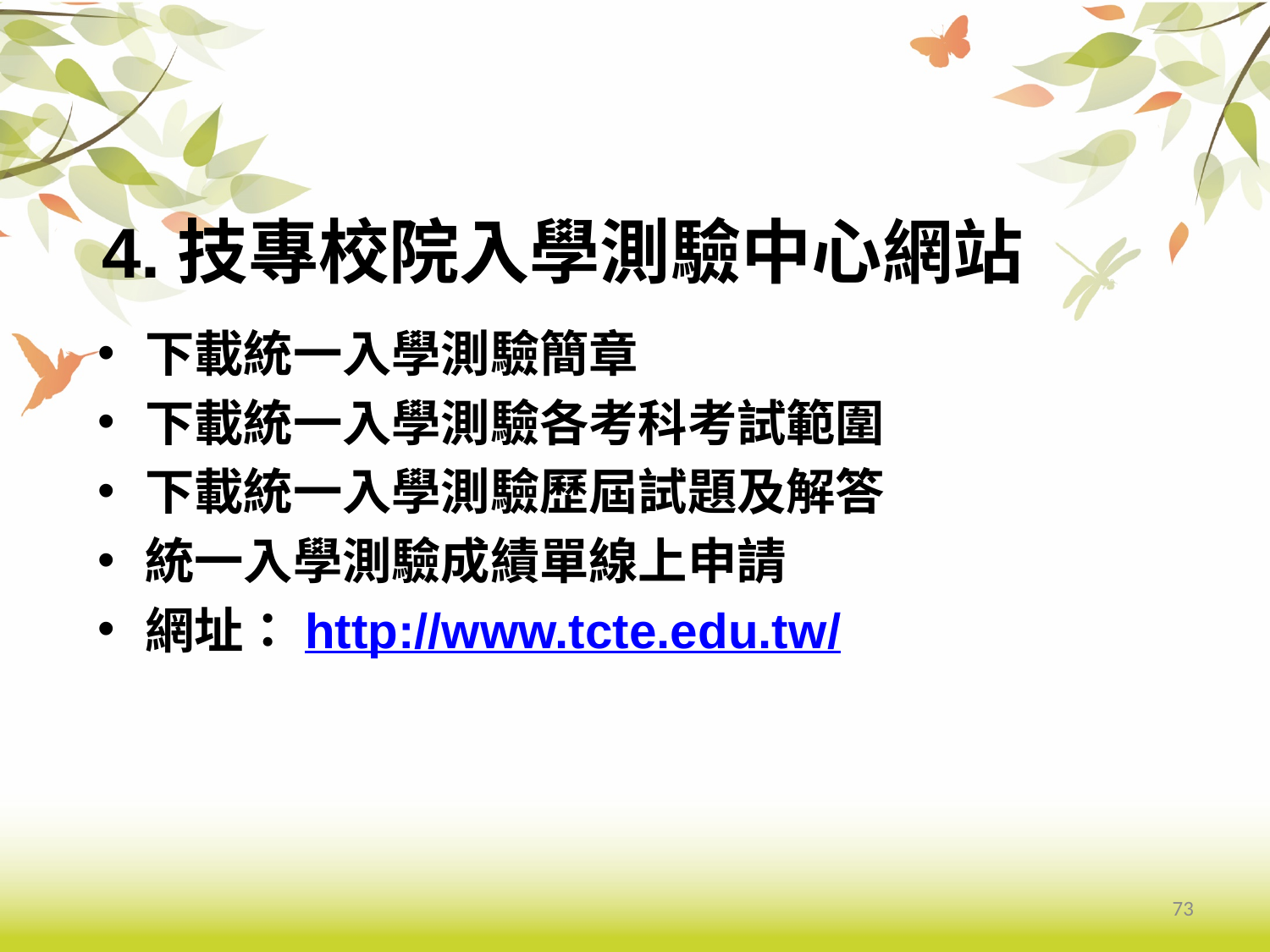

# 4.技專校院入學測驗中心網站
下載統一入學測驗簡章
下載統一入學測驗各考科考試範圍
下載統一入學測驗歷屆試題及解答
統一入學測驗成績單線上申請
網址：http://www.tcte.edu.tw/
73